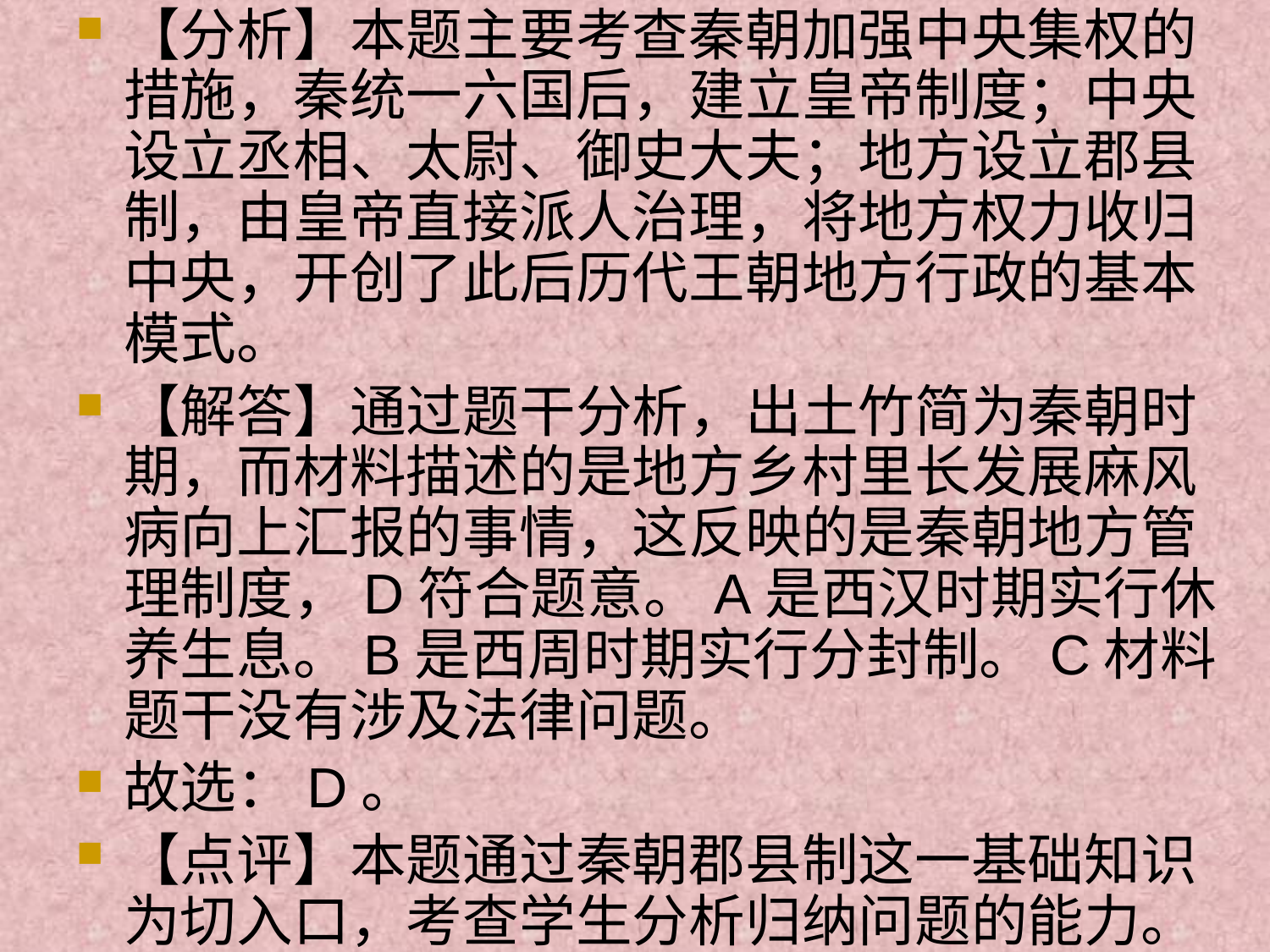

【分析】本题主要考查秦朝加强中央集权的措施，秦统一六国后，建立皇帝制度；中央设立丞相、太尉、御史大夫；地方设立郡县制，由皇帝直接派人治理，将地方权力收归中央，开创了此后历代王朝地方行政的基本模式。
【解答】通过题干分析，出土竹简为秦朝时期，而材料描述的是地方乡村里长发展麻风病向上汇报的事情，这反映的是秦朝地方管理制度，D符合题意。A是西汉时期实行休养生息。B是西周时期实行分封制。C材料题干没有涉及法律问题。
故选：D。
【点评】本题通过秦朝郡县制这一基础知识为切入口，考查学生分析归纳问题的能力。
#